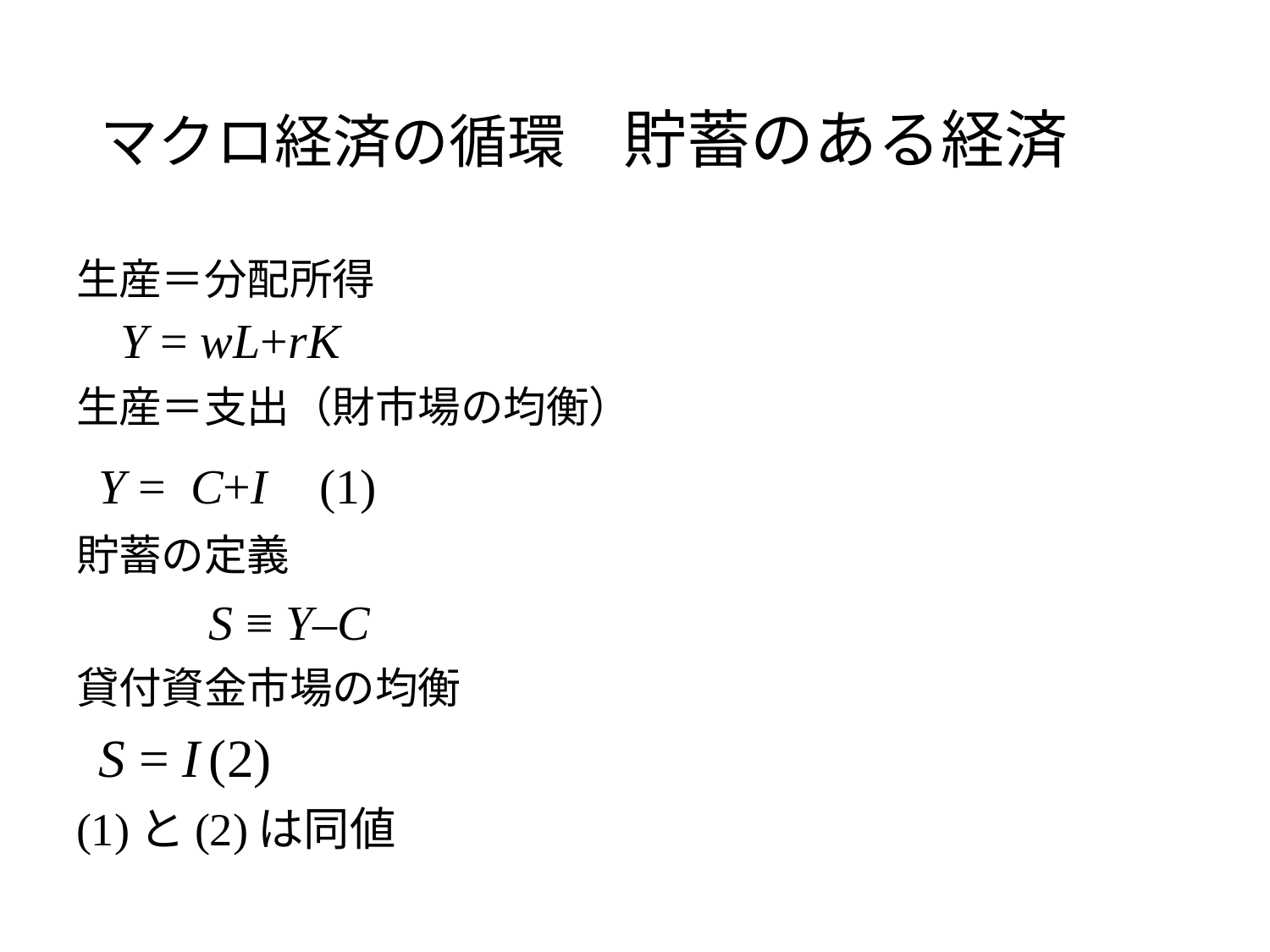

# マクロ経済の循環　貯蓄のある経済
生産＝分配所得
					Y = wL+rK
生産＝支出（財市場の均衡）
						Y =  C+I					(1)
貯蓄の定義
			　			S ≡ Y–C
貸付資金市場の均衡
						S = I					(2)
(1)と(2)は同値